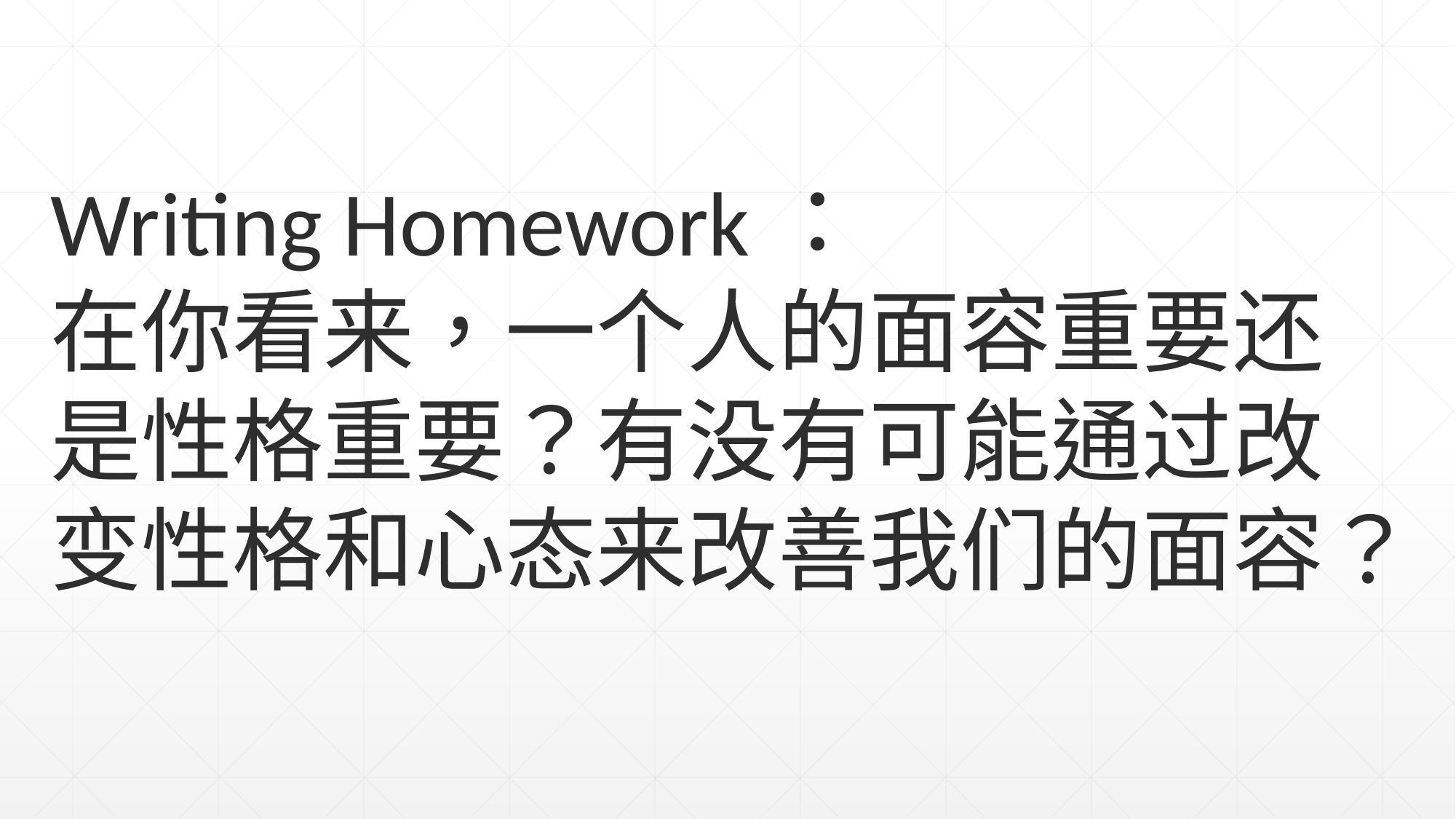

Writing Homework：
在你看来，一个人的面容重要还是性格重要？有没有可能通过改变性格和心态来改善我们的面容？